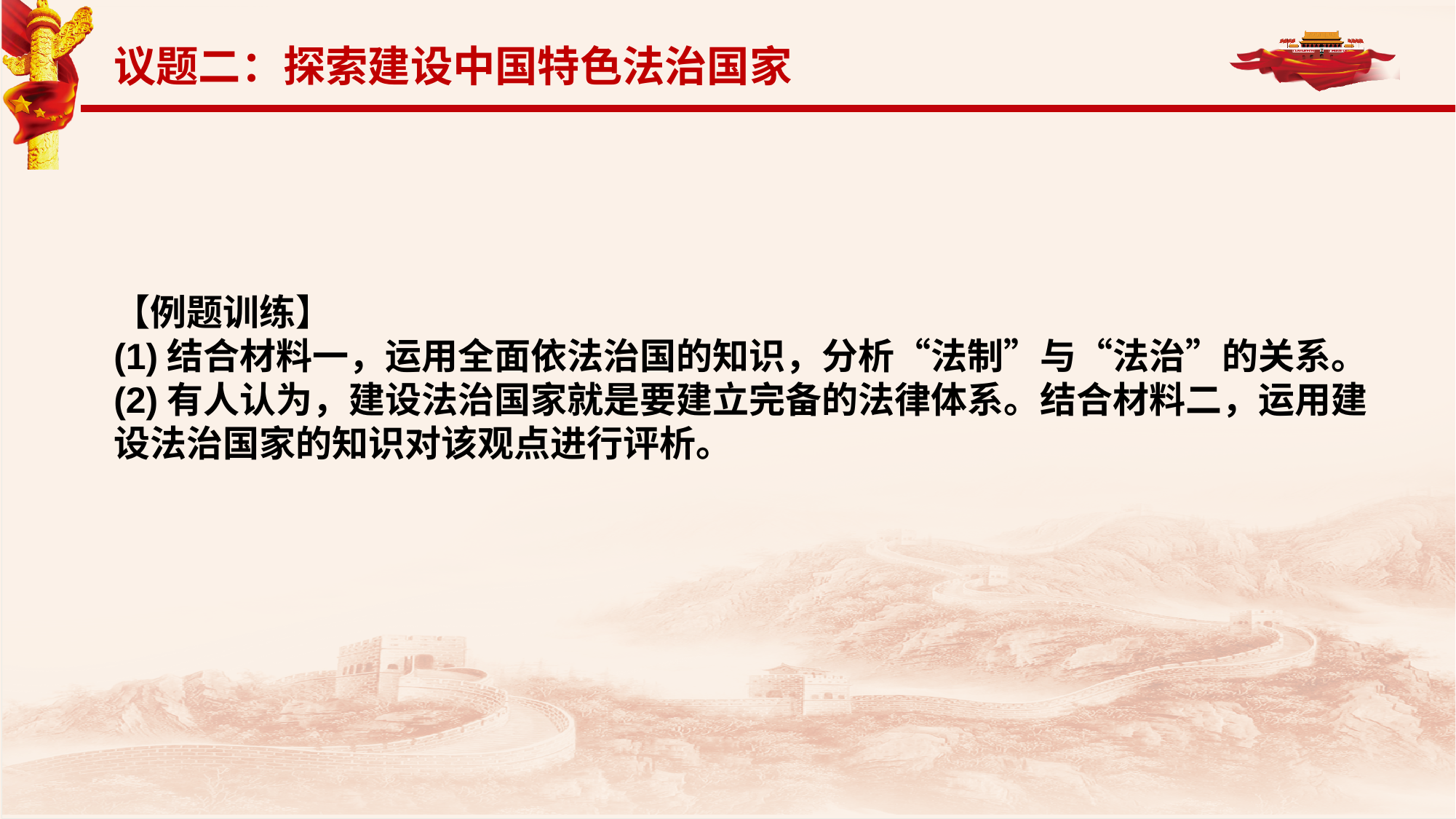

议题二：探索建设中国特色法治国家
【例题训练】
(1)结合材料一，运用全面依法治国的知识，分析“法制”与“法治”的关系。
(2)有人认为，建设法治国家就是要建立完备的法律体系。结合材料二，运用建设法治国家的知识对该观点进行评析。